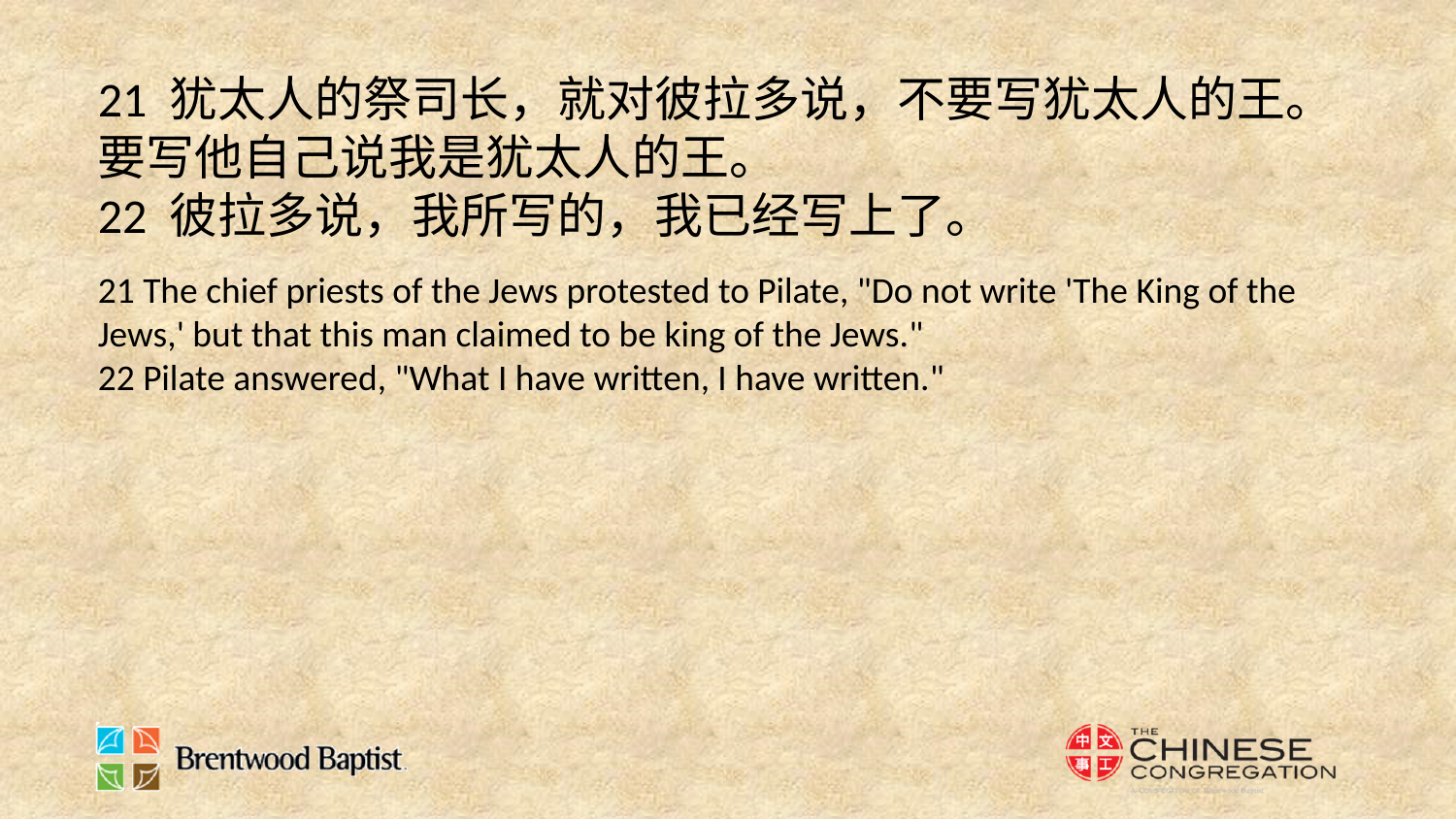

21 犹太人的祭司长，就对彼拉多说，不要写犹太人的王。要写他自己说我是犹太人的王。
22 彼拉多说，我所写的，我已经写上了。

21 The chief priests of the Jews protested to Pilate, "Do not write 'The King of the Jews,' but that this man claimed to be king of the Jews."
22 Pilate answered, "What I have written, I have written."